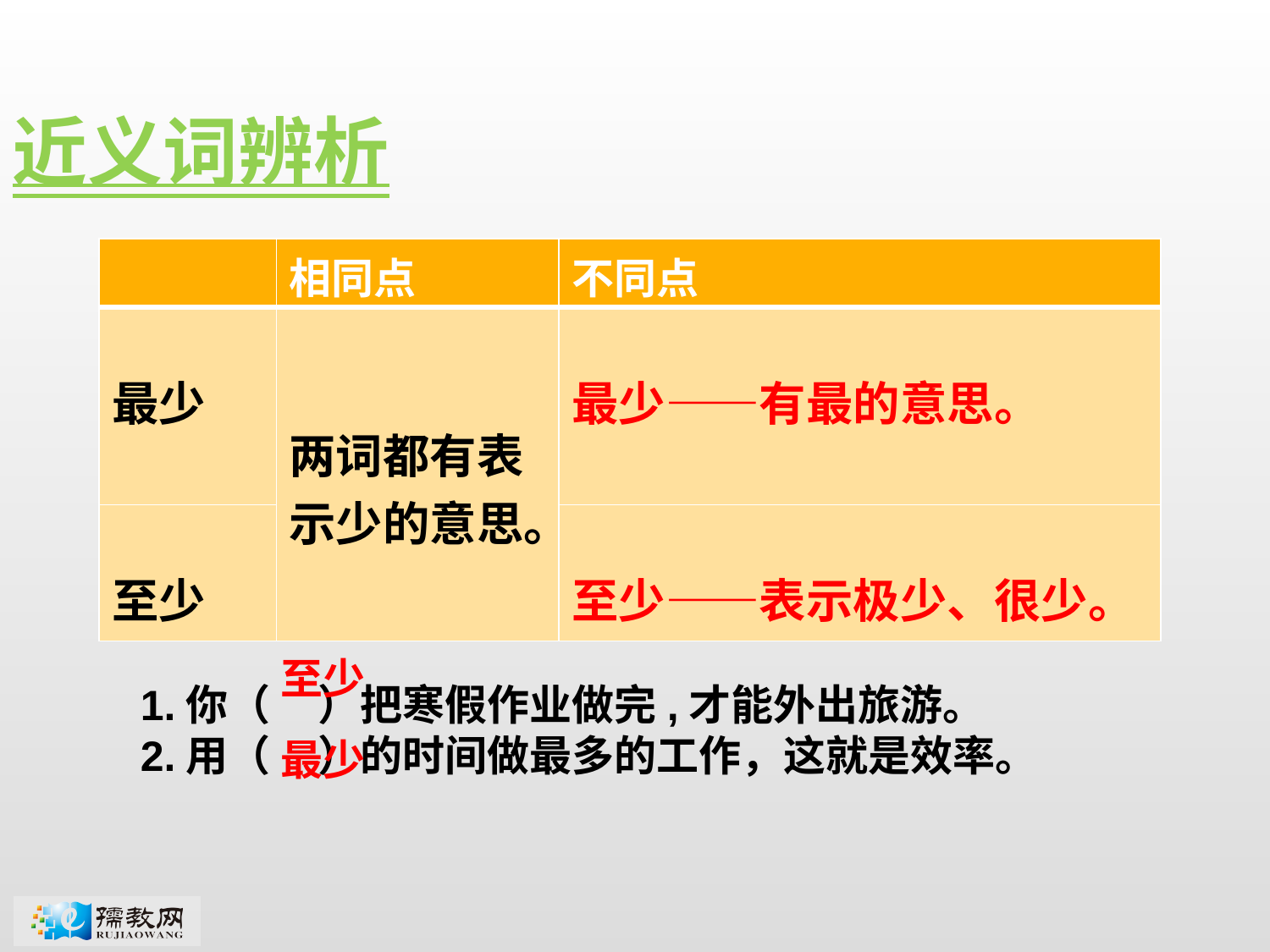

近义词辨析
|  | 相同点 | 不同点 |
| --- | --- | --- |
| 最少 | 两词都有表示少的意思。 | 最少——有最的意思。 |
| 至少 |  | 至少——表示极少、很少。 |

1.你（     ）把寒假作业做完,才能外出旅游。
2.用（     ）的时间做最多的工作，这就是效率。
至少
最少